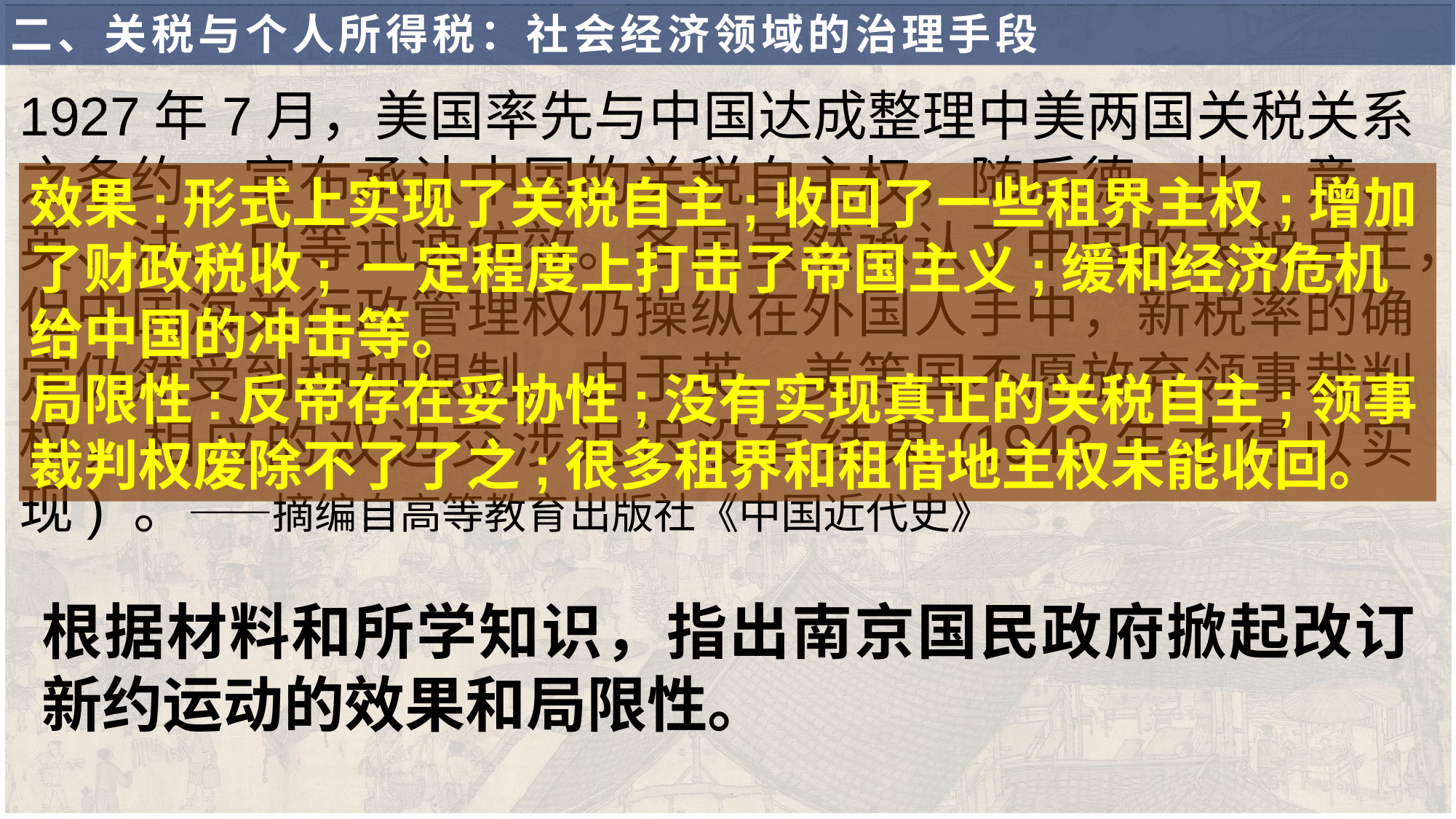

# 二、关税与个人所得税：社会经济领域的治理手段
1927年7月，美国率先与中国达成整理中美两国关税关系之条约，宣布承认中国的关税自主权，随后德、比、意、英、法、日等迅速仿效。各国虽然承认了中国的关税自主，但中国海关行政管理权仍操纵在外国人手中，新税率的确定仍然受到种种限制。由于英、美等国不愿放弃领事裁判权，相应的双边交涉迟迟没有结果(1943年才得以实现) 。——摘编自高等教育出版社《中国近代史》
效果:形式上实现了关税自主;收回了一些租界主权;增加了财政税收; 一定程度上打击了帝国主义;缓和经济危机给中国的冲击等。
局限性:反帝存在妥协性;没有实现真正的关税自主;领事裁判权废除不了了之;很多租界和租借地主权未能收回。
根据材料和所学知识，指出南京国民政府掀起改订新约运动的效果和局限性。